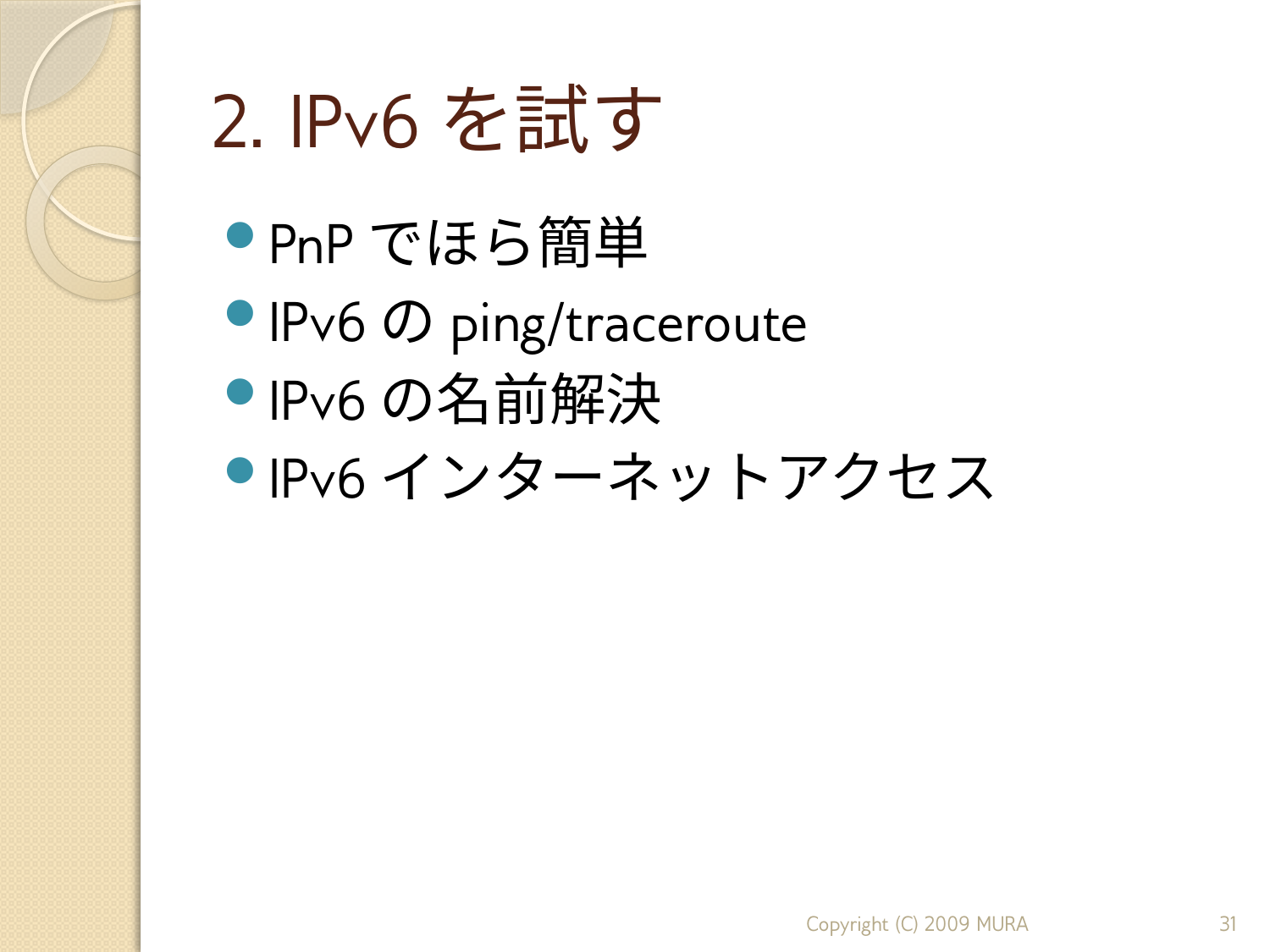

# 2. IPv6を試す
PnPでほら簡単
IPv6のping/traceroute
IPv6の名前解決
IPv6インターネットアクセス

Copyright (C) 2009 MURA
31